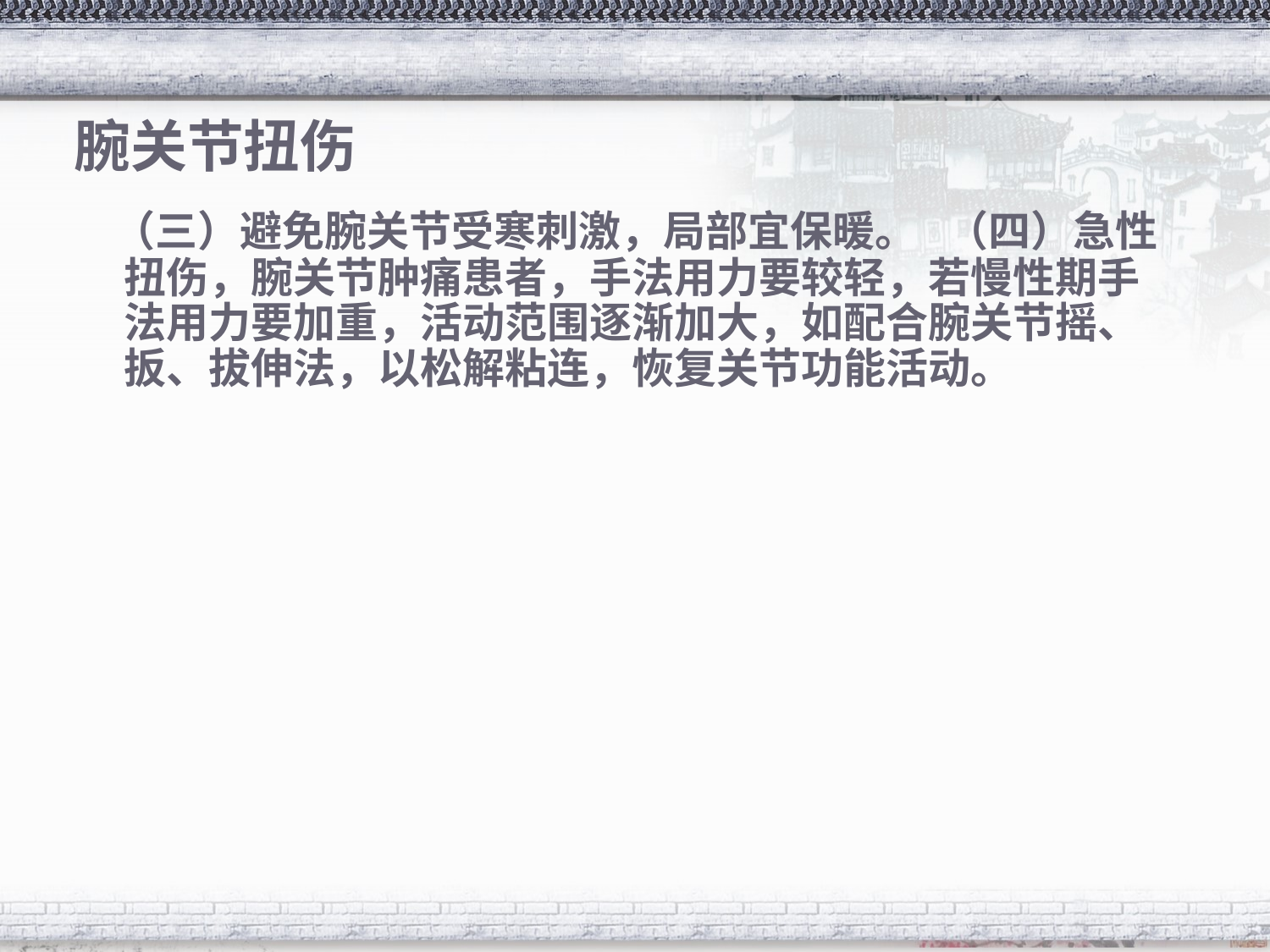

# 腕关节扭伤
   （三）避免腕关节受寒刺激，局部宜保暖。   （四）急性扭伤，腕关节肿痛患者，手法用力要较轻，若慢性期手法用力要加重，活动范围逐渐加大，如配合腕关节摇、扳、拔伸法，以松解粘连，恢复关节功能活动。